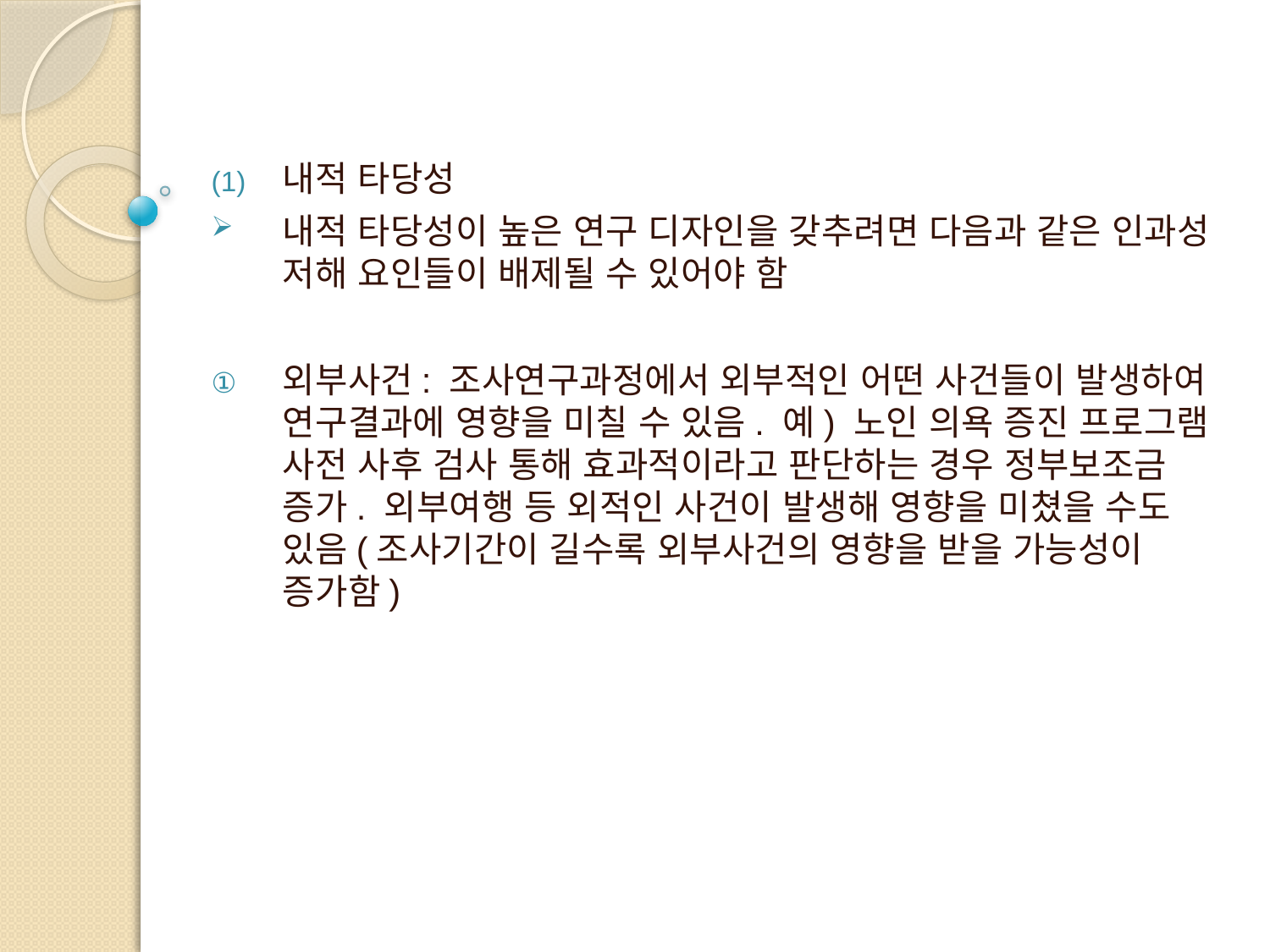

내적 타당성
내적 타당성이 높은 연구 디자인을 갖추려면 다음과 같은 인과성 저해 요인들이 배제될 수 있어야 함

외부사건: 조사연구과정에서 외부적인 어떤 사건들이 발생하여 연구결과에 영향을 미칠 수 있음. 예) 노인 의욕 증진 프로그램 사전 사후 검사 통해 효과적이라고 판단하는 경우 정부보조금 증가. 외부여행 등 외적인 사건이 발생해 영향을 미쳤을 수도 있음(조사기간이 길수록 외부사건의 영향을 받을 가능성이 증가함)